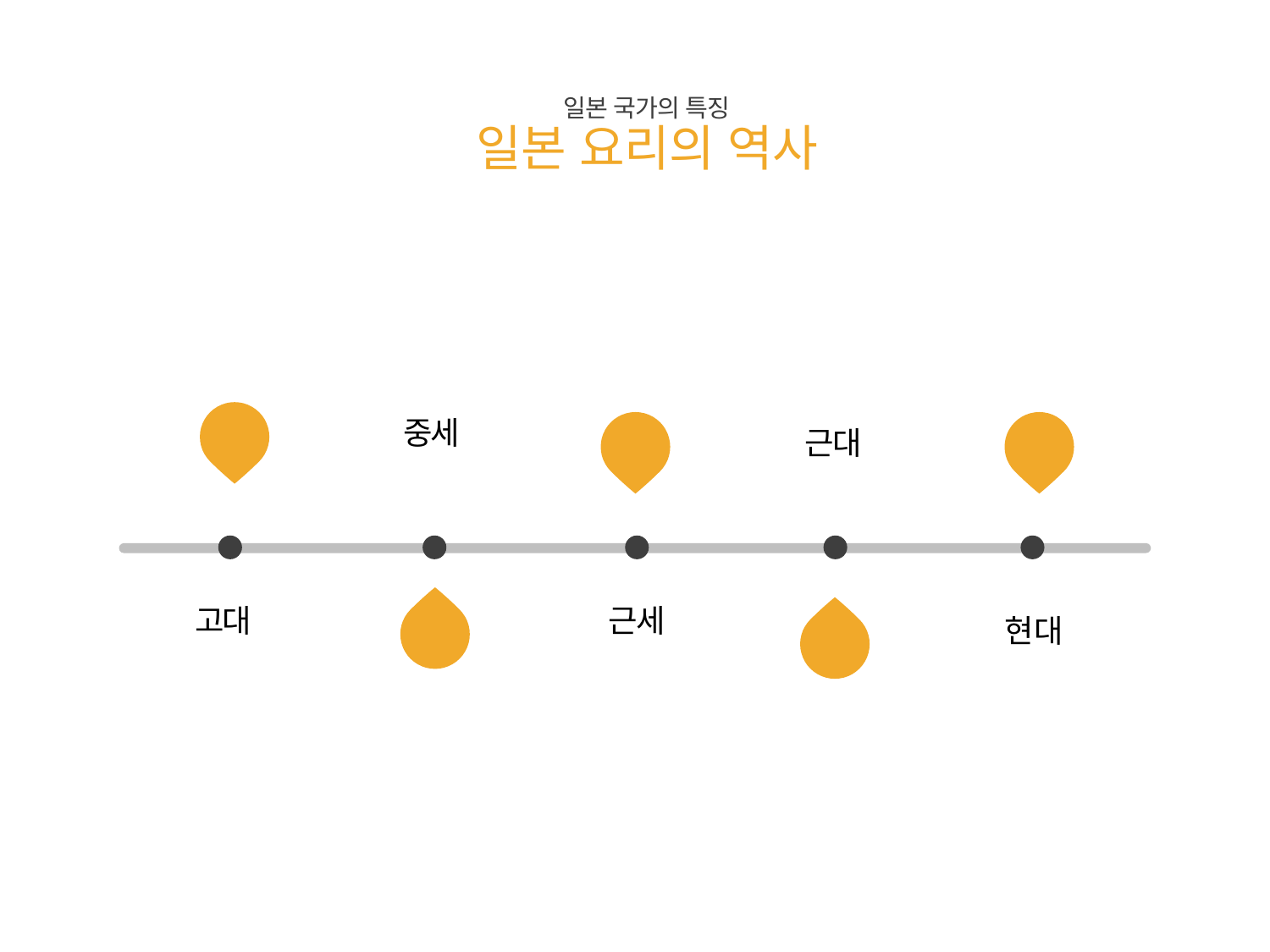

일본 국가의 특징
일본 요리의 역사

중세

근대

고대
근세

현대